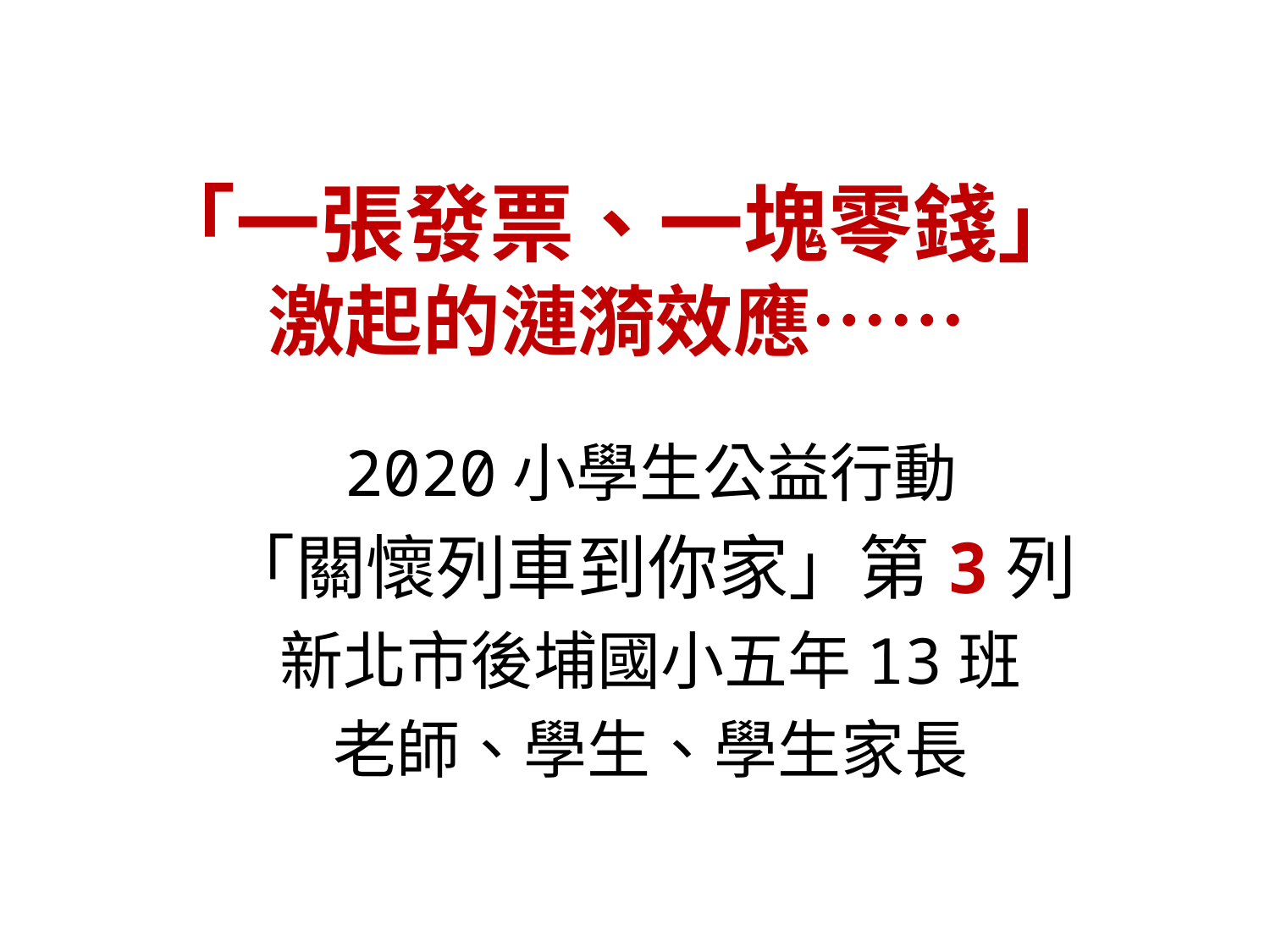

# 「一張發票、一塊零錢」 激起的漣漪效應……
2020小學生公益行動
「關懷列車到你家」第3列
新北市後埔國小五年13班
老師、學生、學生家長